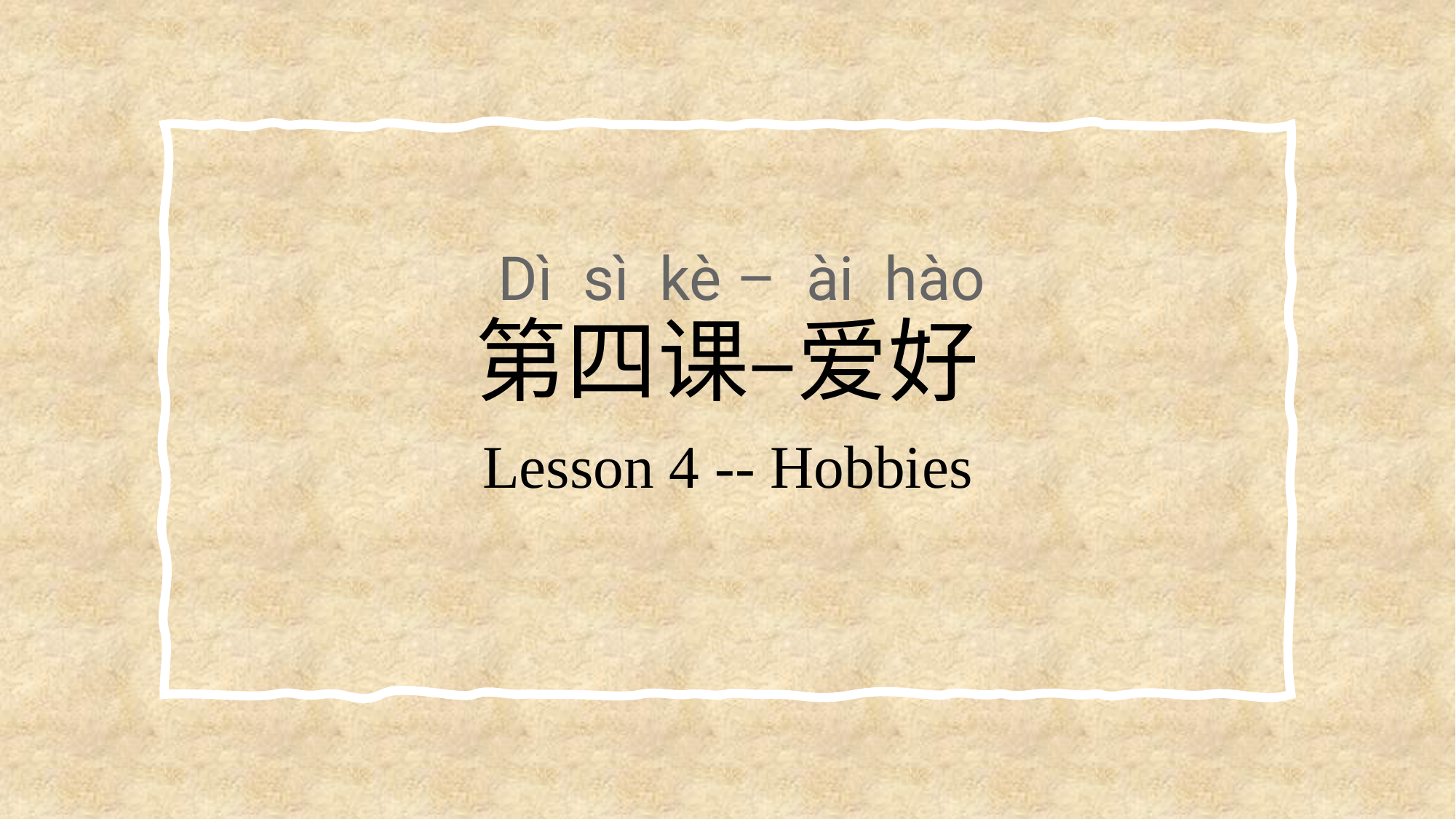

# 第四课–爱好
Dì  sì  kè –  ài  hào
Lesson 4 -- Hobbies